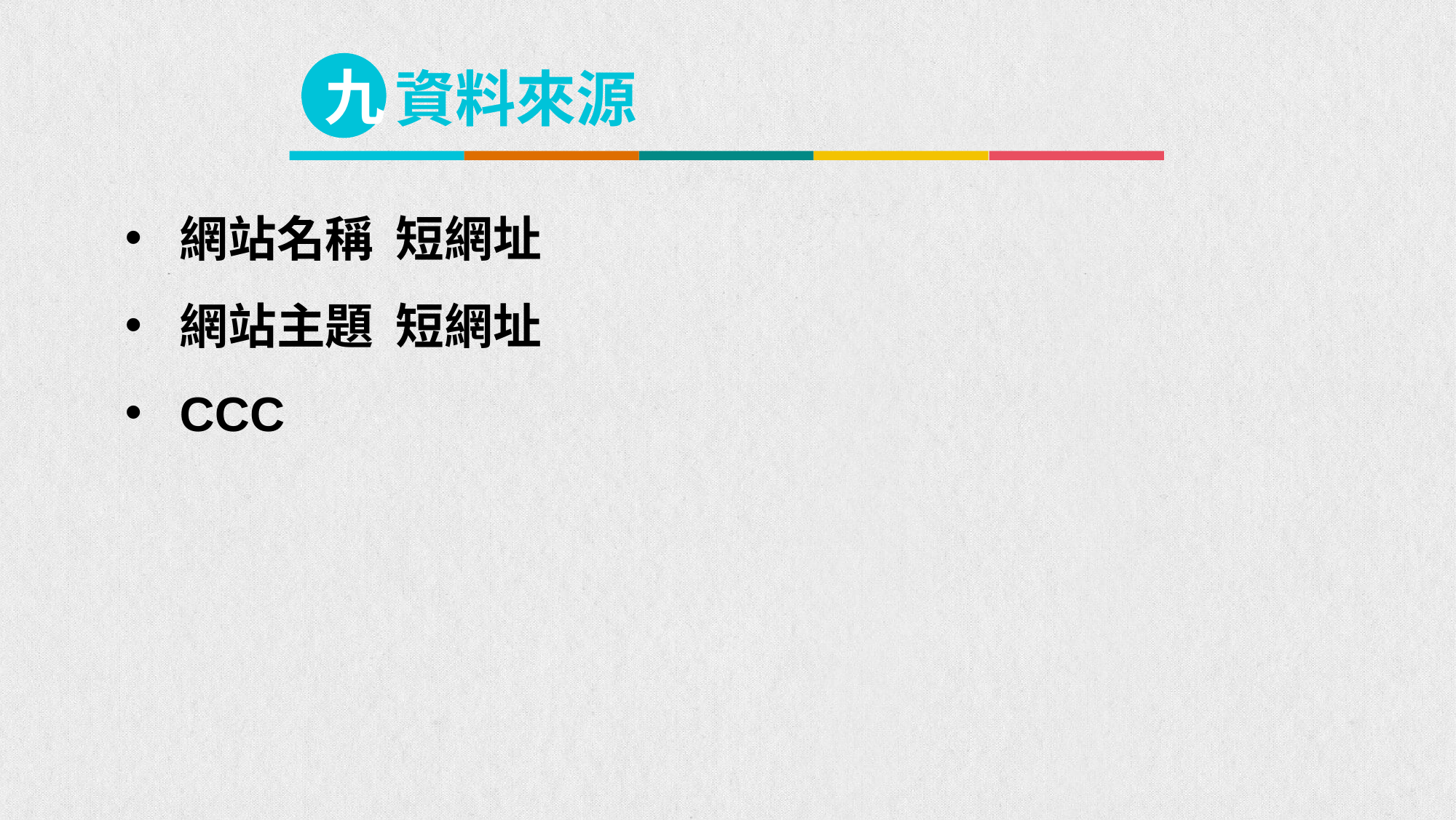

九
資料來源

網站名稱  短網址
網站主題  短網址
CCC